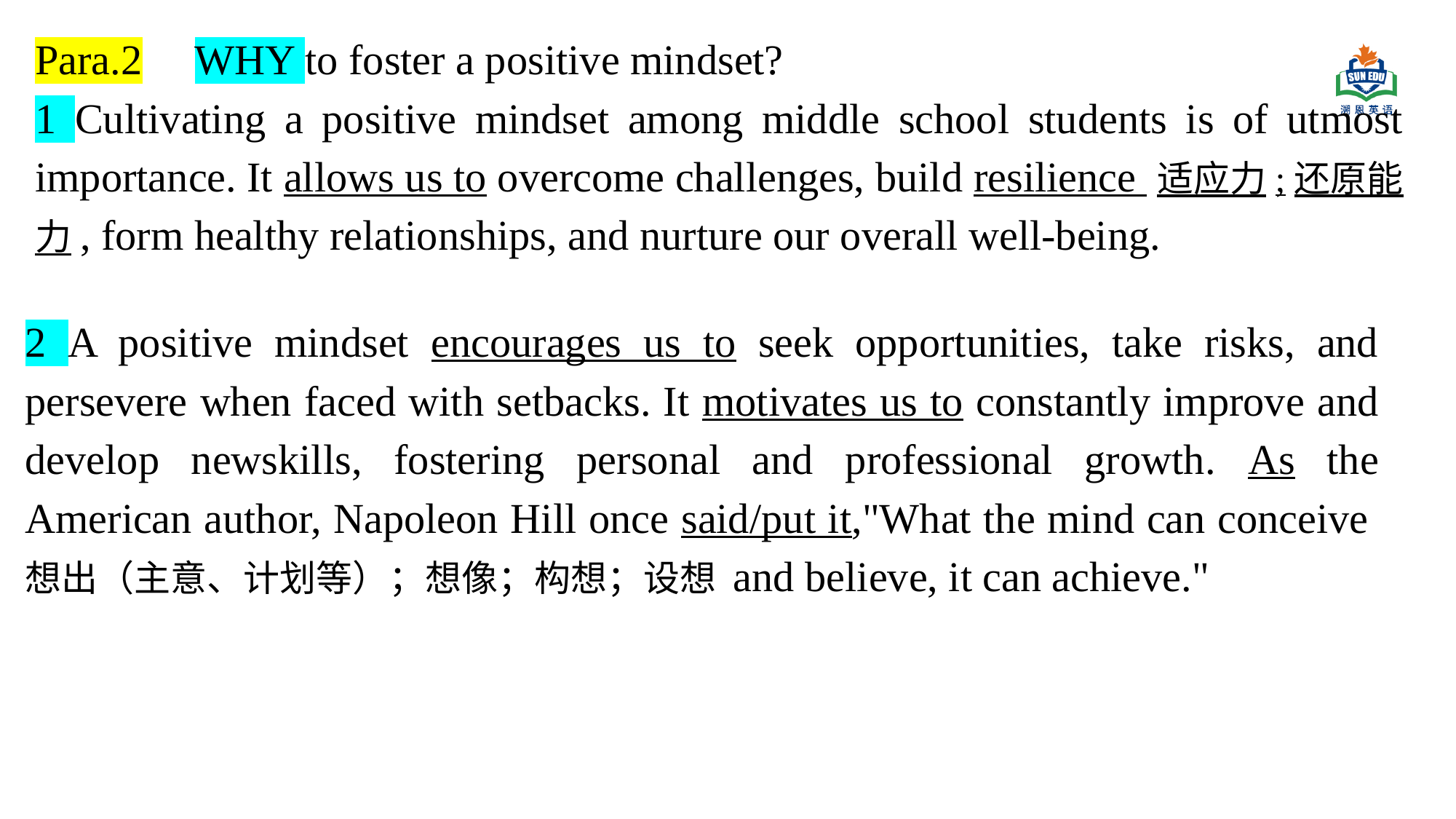

Para.2     WHY to foster a positive mindset?
1 Cultivating a positive mindset among middle school students is of utmost importance. It allows us to overcome challenges, build resilience 适应力;还原能力, form healthy relationships, and nurture our overall well-being.
2 A positive mindset encourages us to seek opportunities, take risks, and persevere when faced with setbacks. It motivates us to constantly improve and develop newskills, fostering personal and professional growth. As the American author, Napoleon Hill once said/put it,"What the mind can conceive想出（主意、计划等）；想像；构想；设想 and believe, it can achieve."